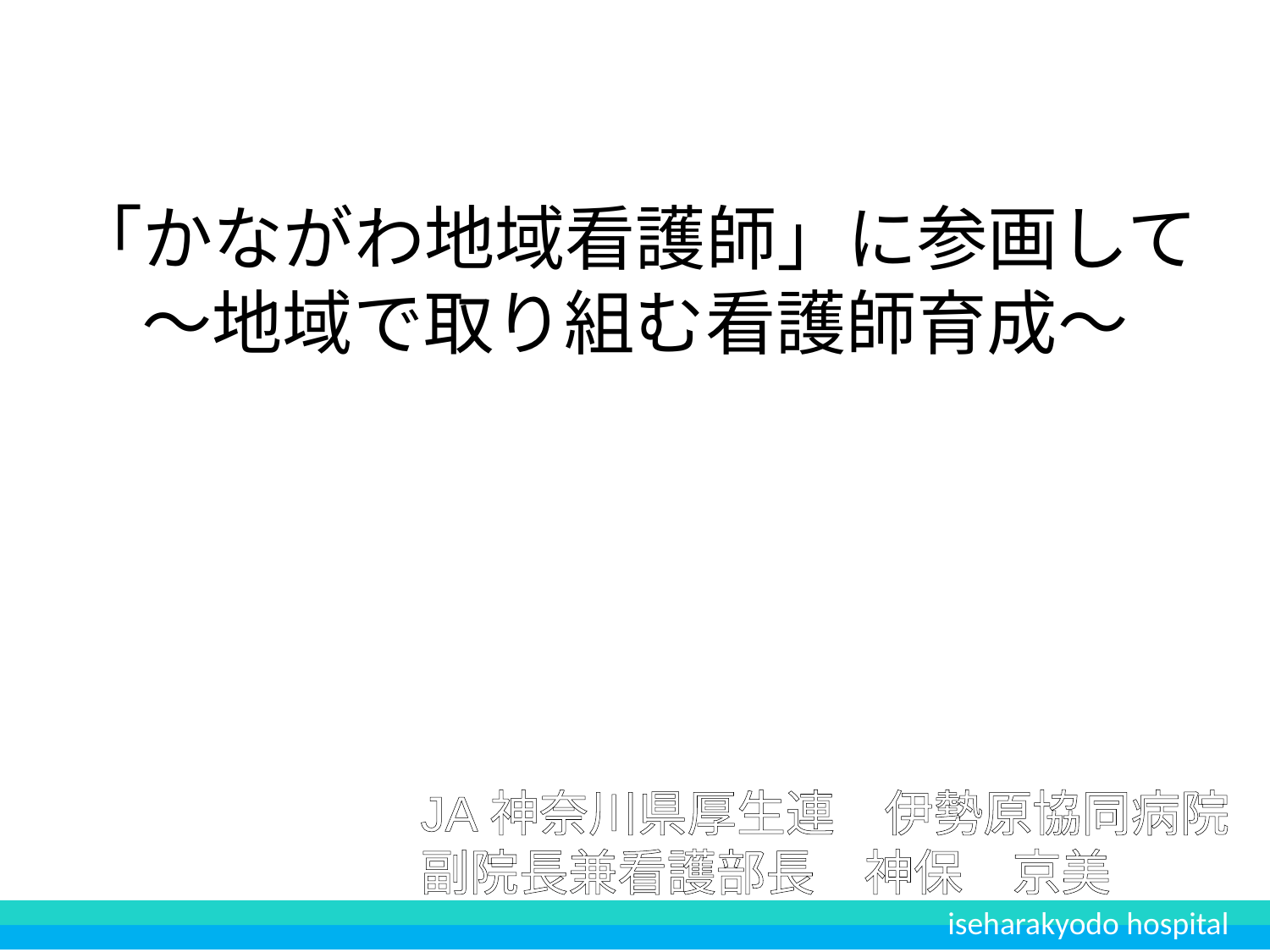

「かながわ地域看護師」に参画して
～地域で取り組む看護師育成～

JA神奈川県厚生連　伊勢原協同病院
副院長兼看護部長　神保　京美